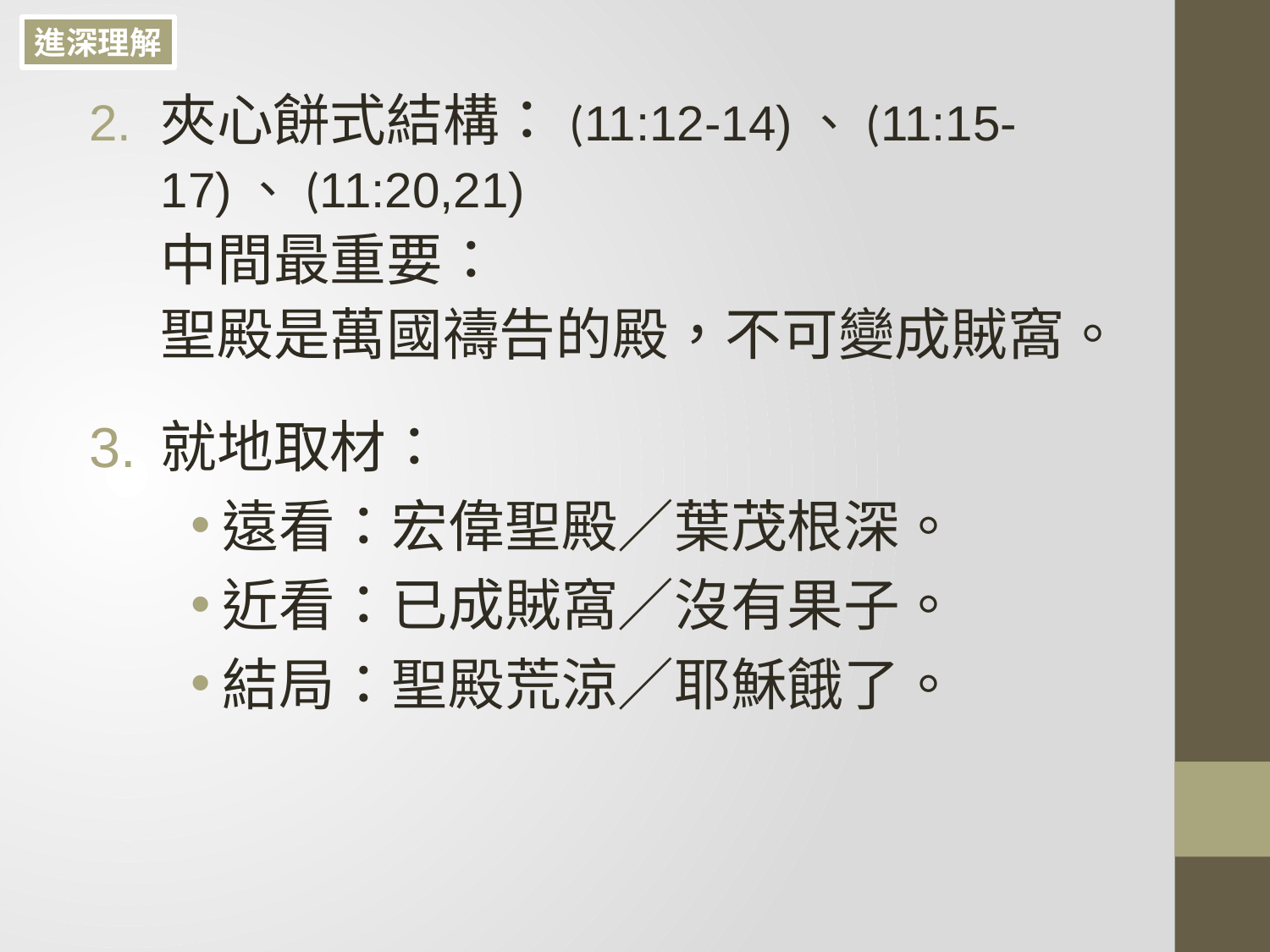

進深理解
夾心餅式結構：(11:12-14)、(11:15-17)、(11:20,21)
中間最重要：
聖殿是萬國禱告的殿，不可變成賊窩。
就地取材：
遠看：宏偉聖殿／葉茂根深。
近看：已成賊窩／沒有果子。
結局：聖殿荒涼／耶穌餓了。